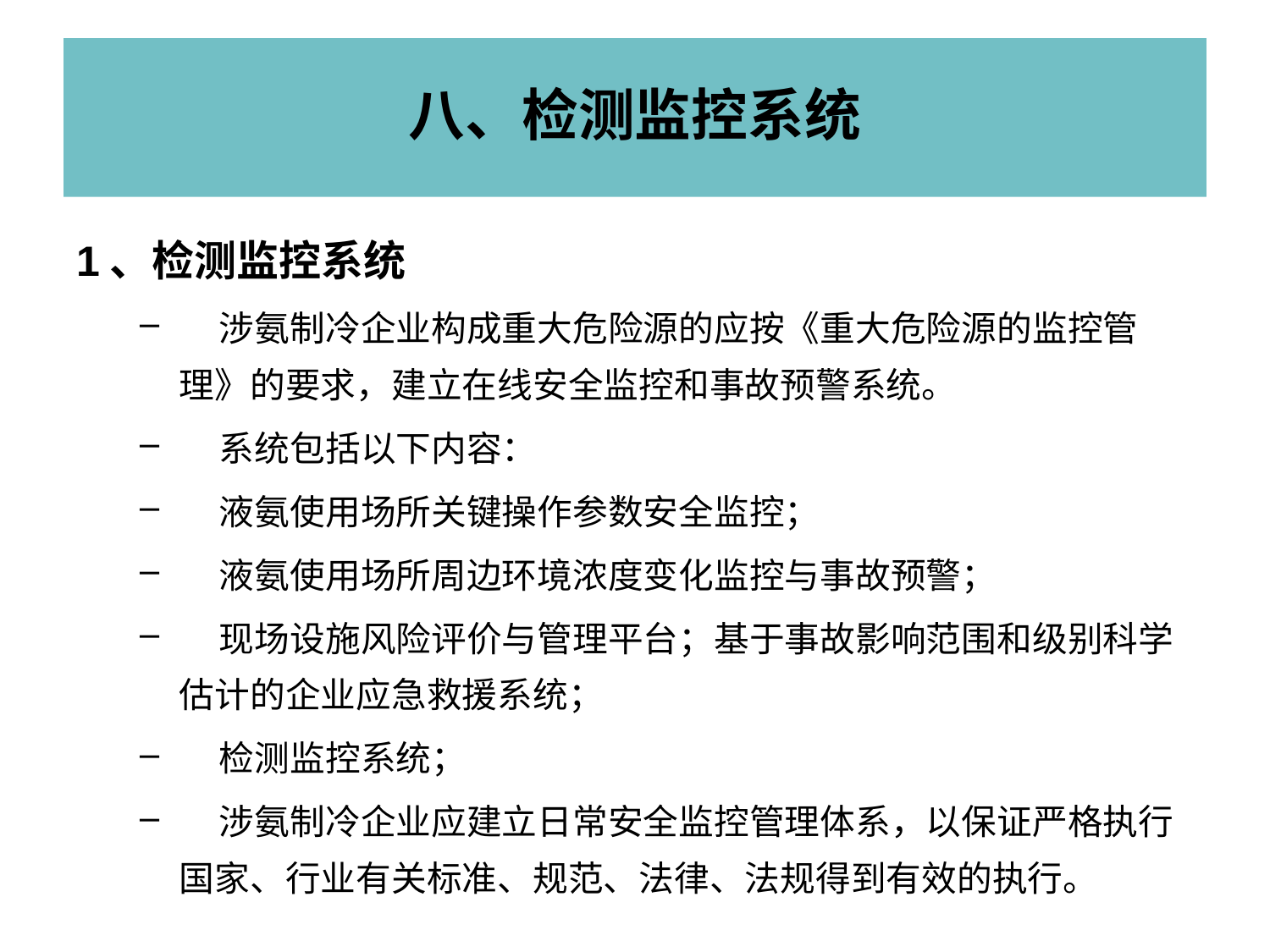

# 八、检测监控系统
1、检测监控系统
    涉氨制冷企业构成重大危险源的应按《重大危险源的监控管理》的要求，建立在线安全监控和事故预警系统。
    系统包括以下内容：
    液氨使用场所关键操作参数安全监控；
    液氨使用场所周边环境浓度变化监控与事故预警；
    现场设施风险评价与管理平台；基于事故影响范围和级别科学估计的企业应急救援系统；
    检测监控系统；
    涉氨制冷企业应建立日常安全监控管理体系，以保证严格执行国家、行业有关标准、规范、法律、法规得到有效的执行。

83